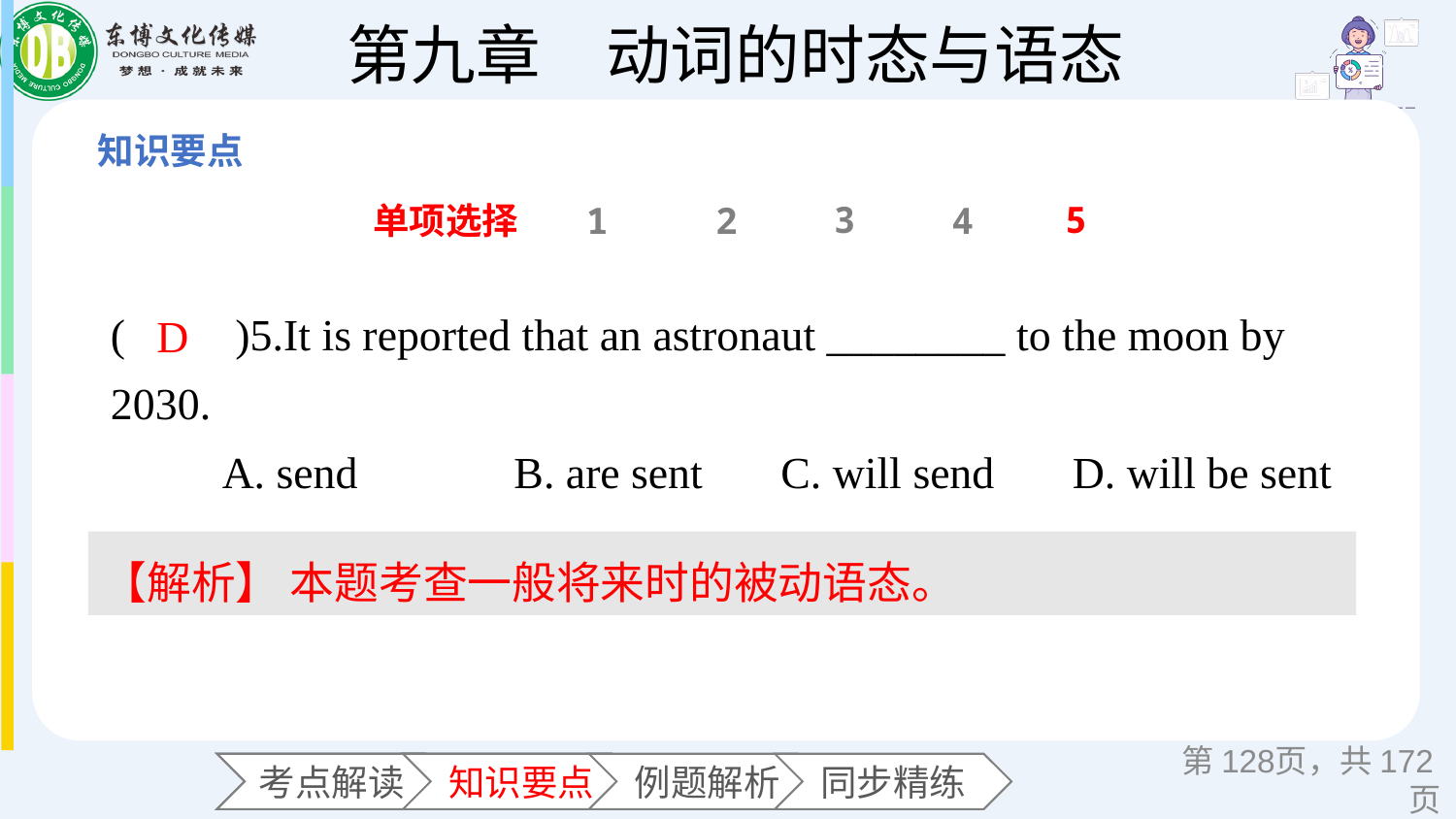

3
5
单项选择
1
2
4
(　　)5.It is reported that an astronaut ________ to the moon by 2030.
          A. send              B. are sent       C. will send       D. will be sent
D
【解析】 本题考查一般将来时的被动语态。
第128页，共172页